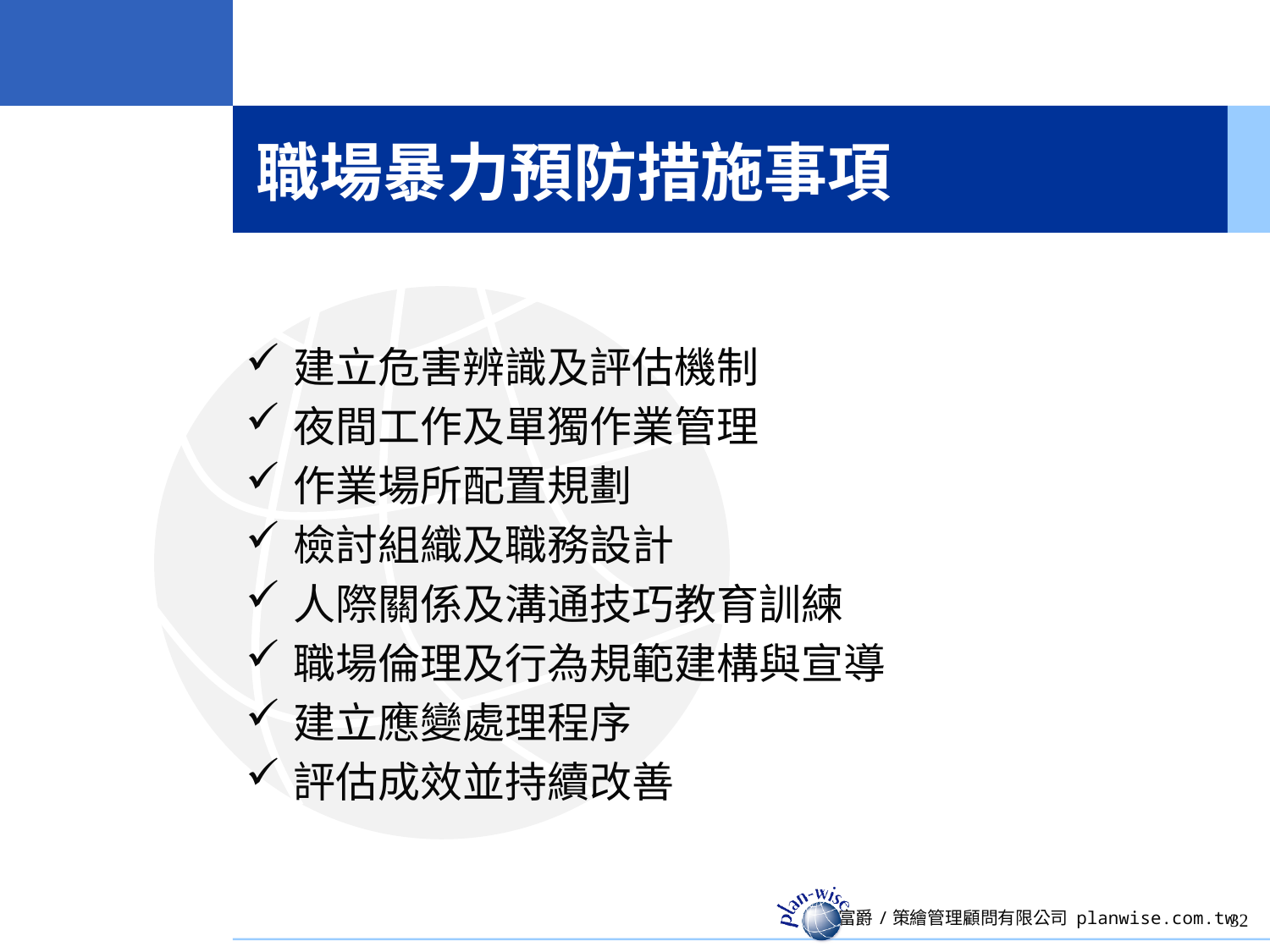

# 職場暴力預防措施事項

建立危害辨識及評估機制
夜間工作及單獨作業管理
作業場所配置規劃
檢討組織及職務設計
人際關係及溝通技巧教育訓練
職場倫理及行為規範建構與宣導
建立應變處理程序
評估成效並持續改善
32